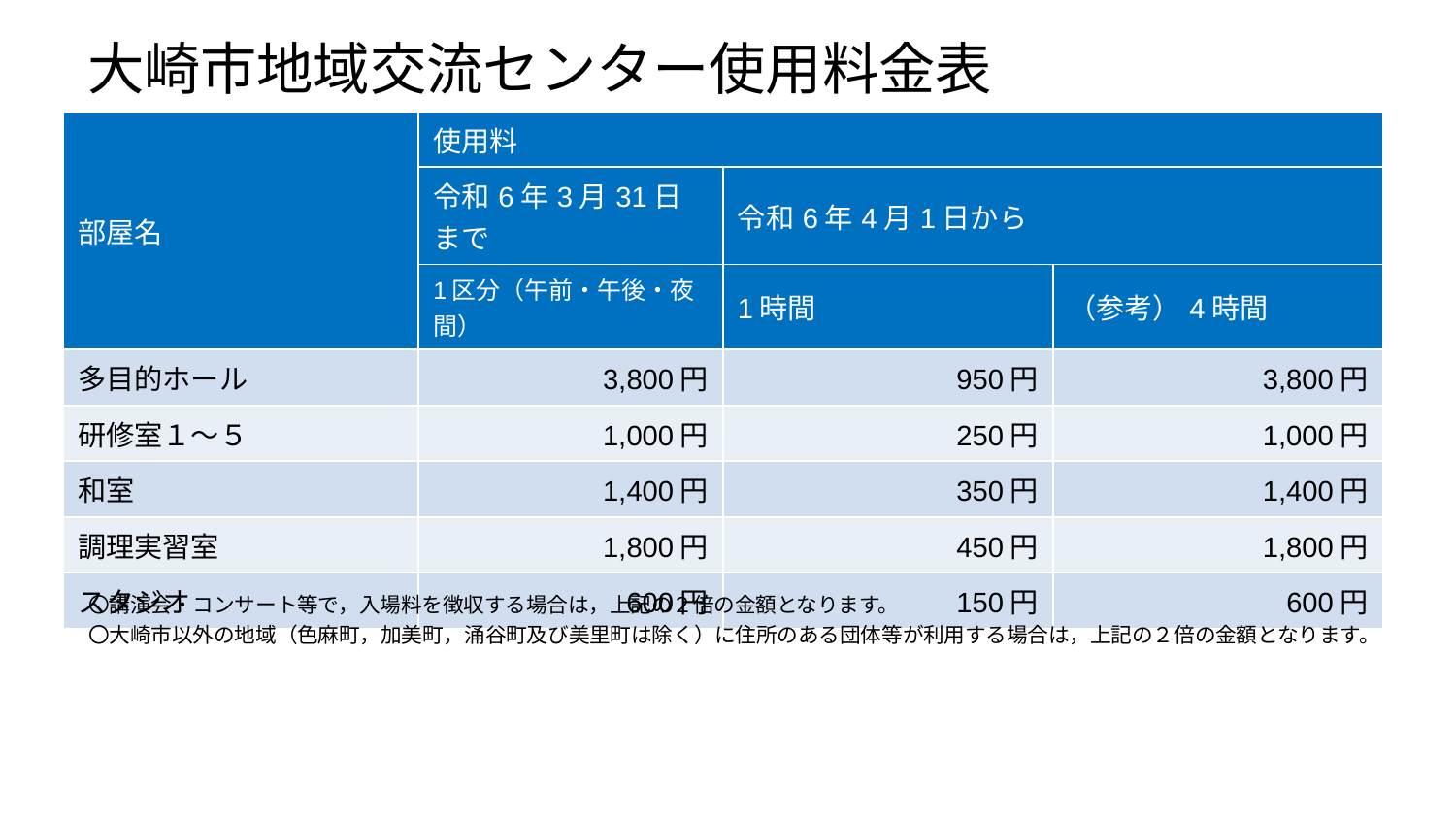

# 大崎市地域交流センター使用料金表
| 部屋名 | 使用料 |  |  |
| --- | --- | --- | --- |
|  | 令和6年3月31日まで | 令和6年4月1日から |  |
|  | 1区分（午前・午後・夜間） | 1時間 | （参考）4時間 |
| 多目的ホール | 3,800円 | 950円 | 3,800円 |
| 研修室１～５ | 1,000円 | 250円 | 1,000円 |
| 和室 | 1,400円 | 350円 | 1,400円 |
| 調理実習室 | 1,800円 | 450円 | 1,800円 |
| スタジオ | 600円 | 150円 | 600円 |

〇講演会・コンサート等で，入場料を徴収する場合は，上記の２倍の金額となります。
〇大崎市以外の地域（色麻町，加美町，涌谷町及び美里町は除く）に住所のある団体等が利用する場合は，上記の２倍の金額となります。